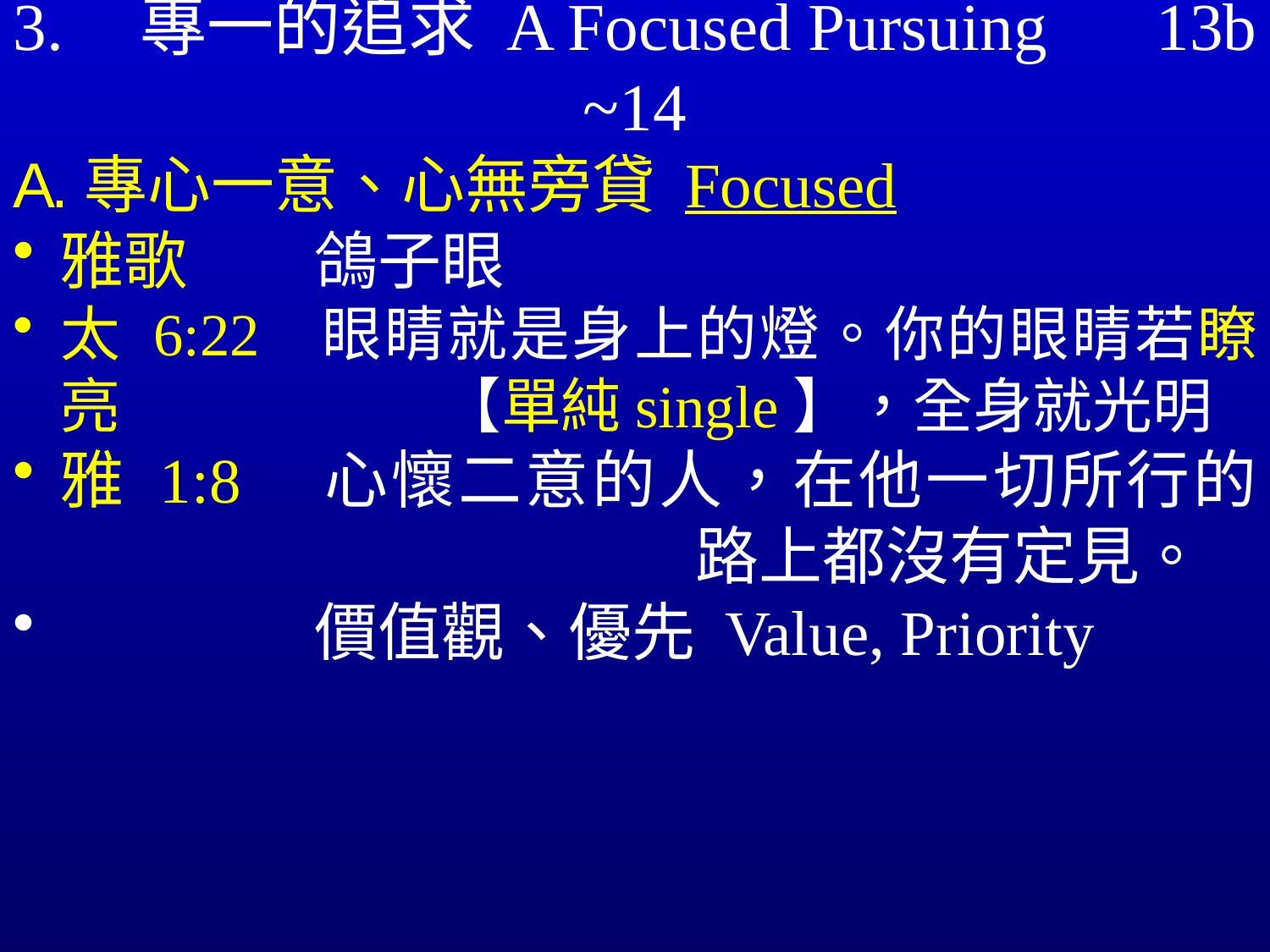

# 3.	專一的追求 A Focused Pursuing	13b ~14
專心一意、心無旁貸 Focused
雅歌	鴿子眼
太 6:22	眼睛就是身上的燈。你的眼睛若瞭亮				【單純single】，全身就光明
雅 1:8	心懷二意的人，在他一切所行的						路上都沒有定見。
			價值觀、優先 Value, Priority